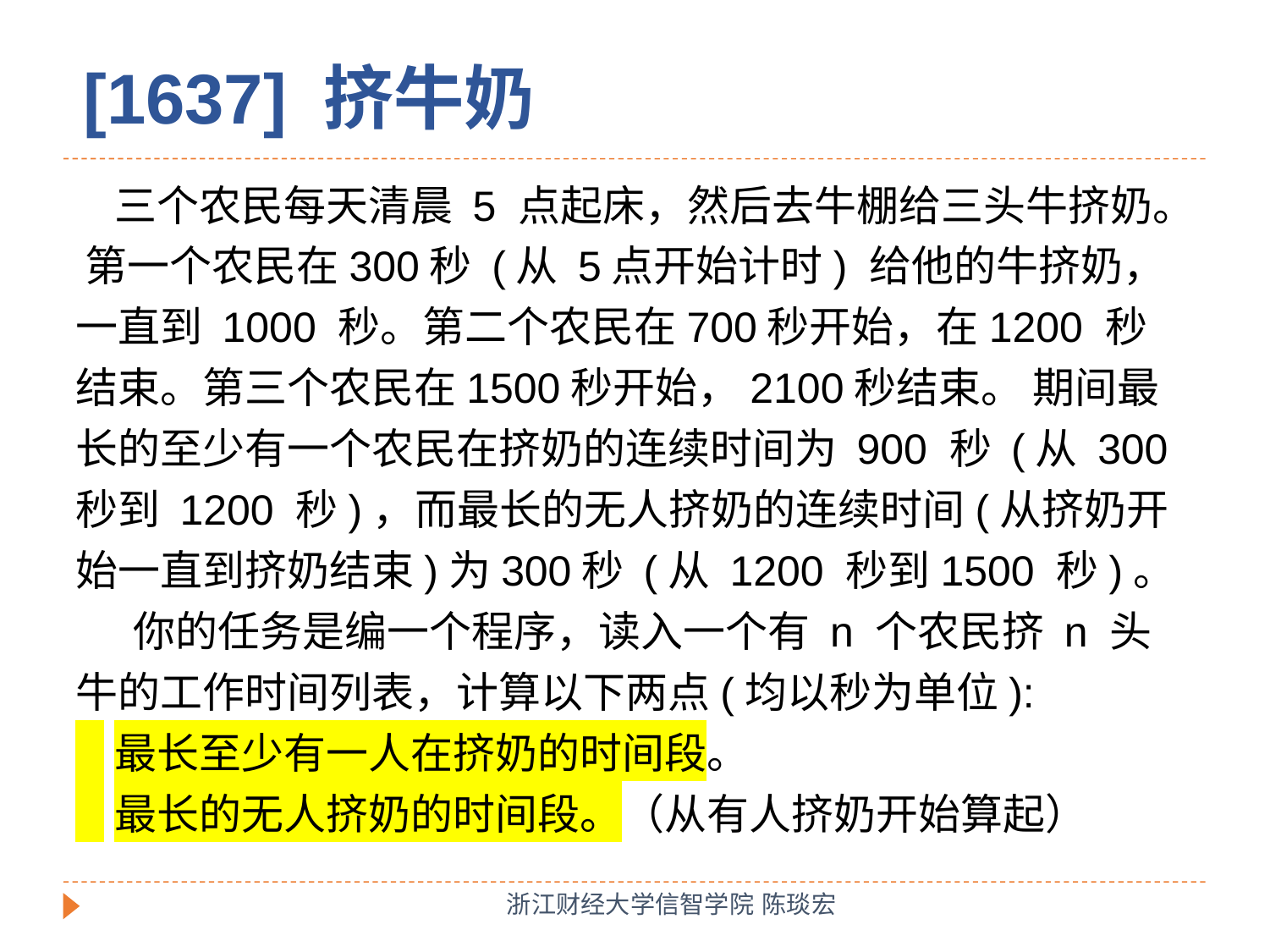

[1637] 挤牛奶
   三个农民每天清晨 5 点起床，然后去牛棚给三头牛挤奶。 第一个农民在300秒 (从 5点开始计时) 给他的牛挤奶，一直到 1000 秒。第二个农民在700秒开始，在1200 秒结束。第三个农民在1500秒开始，2100秒结束。 期间最长的至少有一个农民在挤奶的连续时间为 900 秒 (从 300 秒到 1200 秒)，而最长的无人挤奶的连续时间(从挤奶开始一直到挤奶结束)为300秒 (从 1200 秒到1500 秒)。
     你的任务是编一个程序，读入一个有 n 个农民挤 n 头牛的工作时间列表，计算以下两点(均以秒为单位):
   最长至少有一人在挤奶的时间段。
   最长的无人挤奶的时间段。（从有人挤奶开始算起）
浙江财经大学信智学院 陈琰宏
99